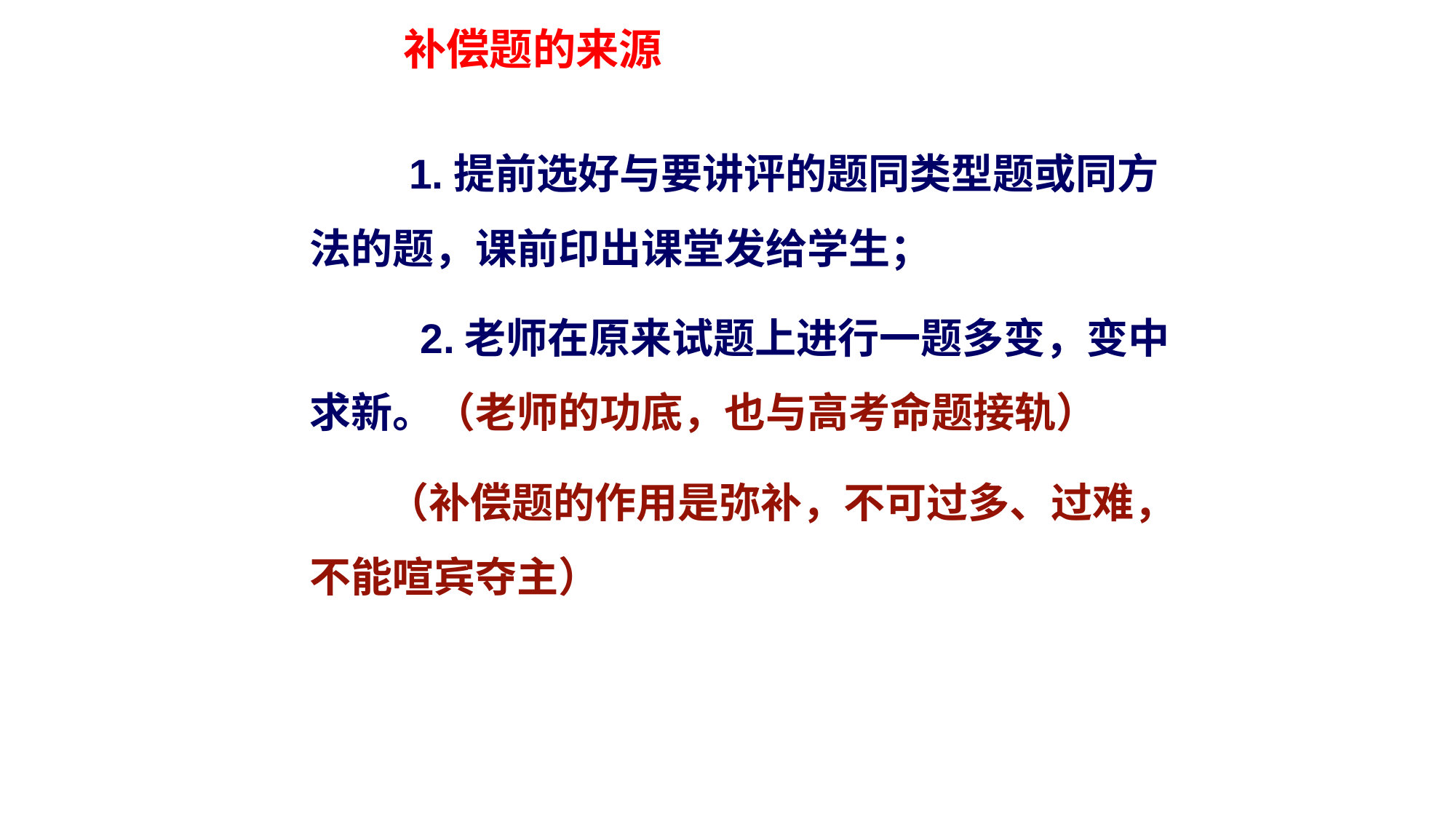

# 补偿题的来源
           1.提前选好与要讲评的题同类型题或同方法的题，课前印出课堂发给学生；
            2.老师在原来试题上进行一题多变，变中求新。（老师的功底，也与高考命题接轨）
          （补偿题的作用是弥补，不可过多、过难，不能喧宾夺主）